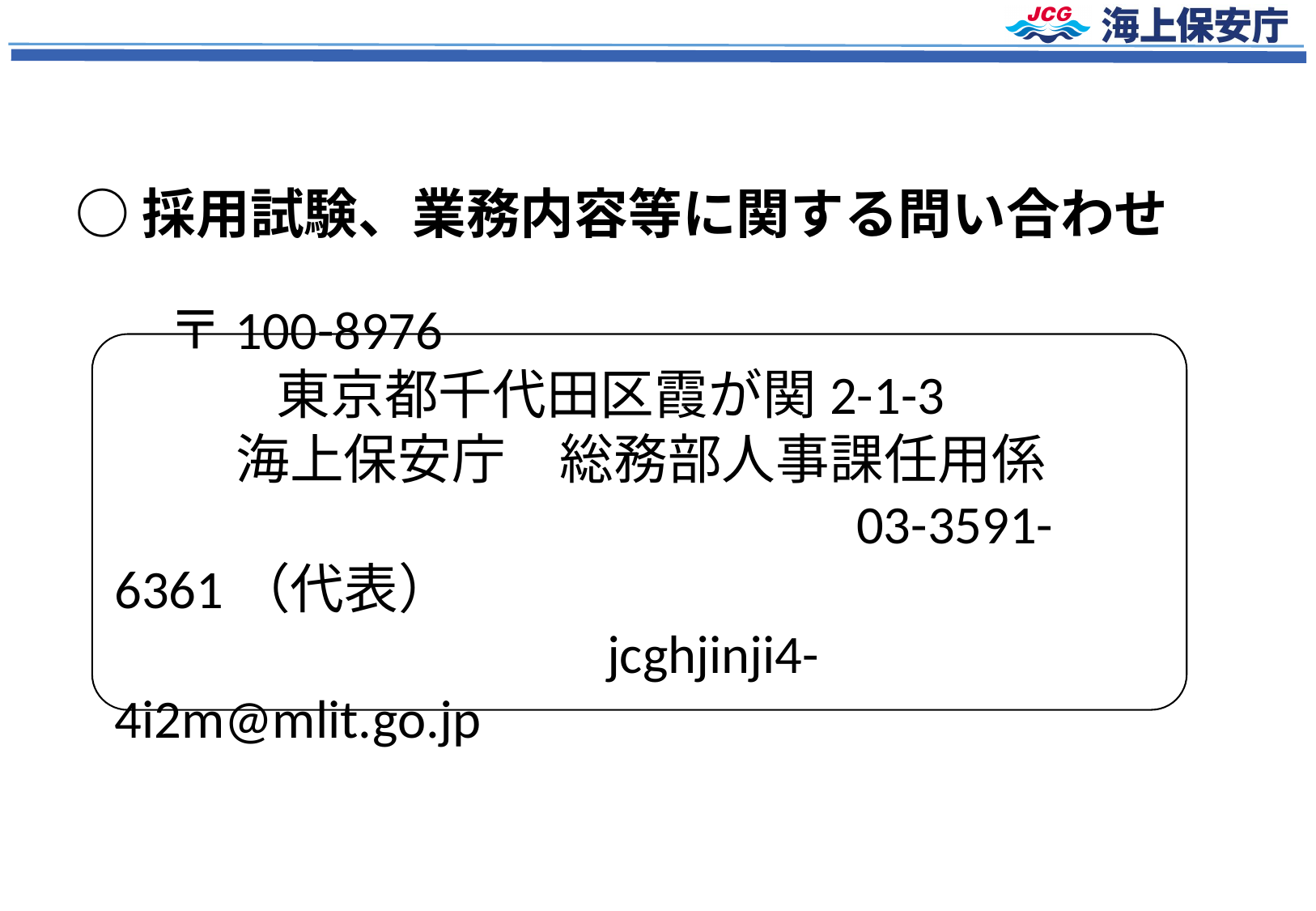

○採用試験、業務内容等に関する問い合わせ
　〒100-8976
　　　東京都千代田区霞が関2-1-3
	海上保安庁　総務部人事課任用係
		　　　　　　　　　03-3591-6361（代表）
			   　 jcghjinji4-4i2m@mlit.go.jp
　　　　　　　　　　　　　　　　　　　　　　　　　　　　　　　　　　　　　　　　　　　　　　　　　　　　　　　　　　　　　　　　　　　　　　　　　　　　　　　　5